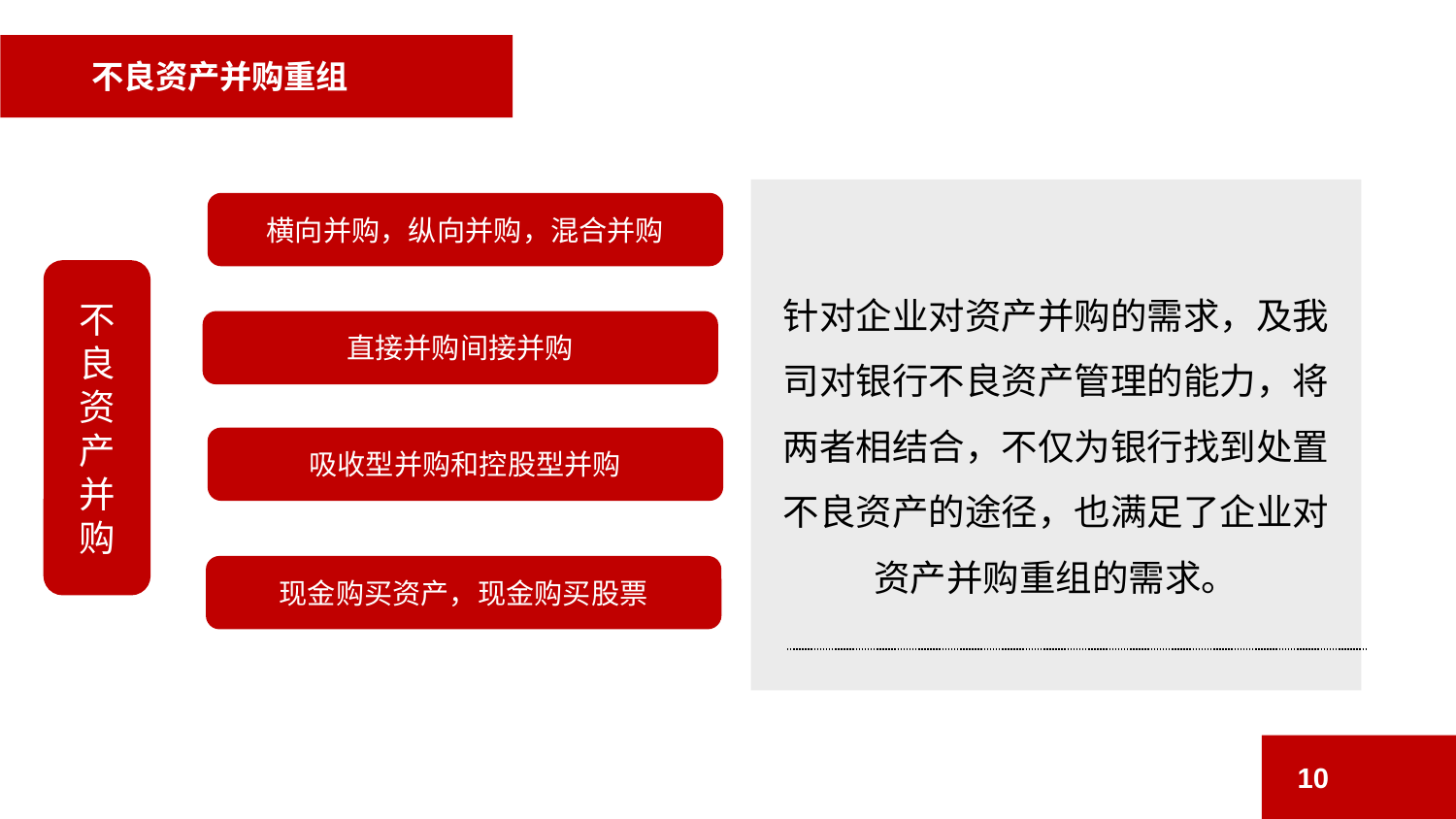

不良资产并购重组
针对企业对资产并购的需求，及我司对银行不良资产管理的能力，将两者相结合，不仅为银行找到处置不良资产的途径，也满足了企业对资产并购重组的需求。
横向并购，纵向并购，混合并购
不良资产并购
直接并购间接并购
吸收型并购和控股型并购
现金购买资产，现金购买股票

10